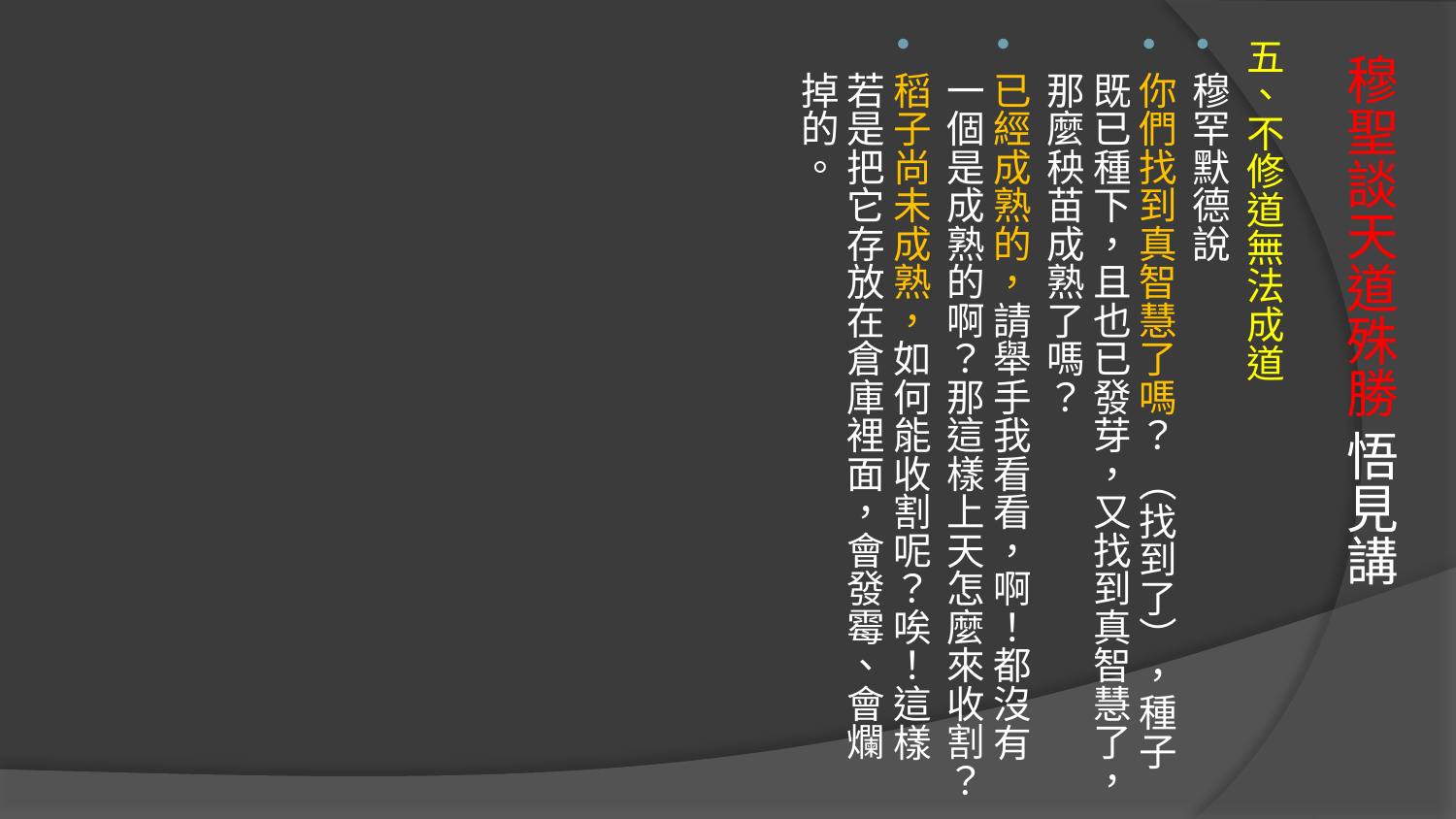

五、不修道無法成道
穆罕默德說
你們找到真智慧了嗎？ （找到了），種子既已種下，且也已發芽，又找到真智慧了，那麼秧苗成熟了嗎？
已經成熟的，請舉手我看看，啊！都沒有一個是成熟的啊？那這樣上天怎麼來收割？
稻子尚未成熟，如何能收割呢？唉！這樣若是把它存放在倉庫裡面，會發霉、會爛掉的。

# 穆聖談天道殊勝 悟見講